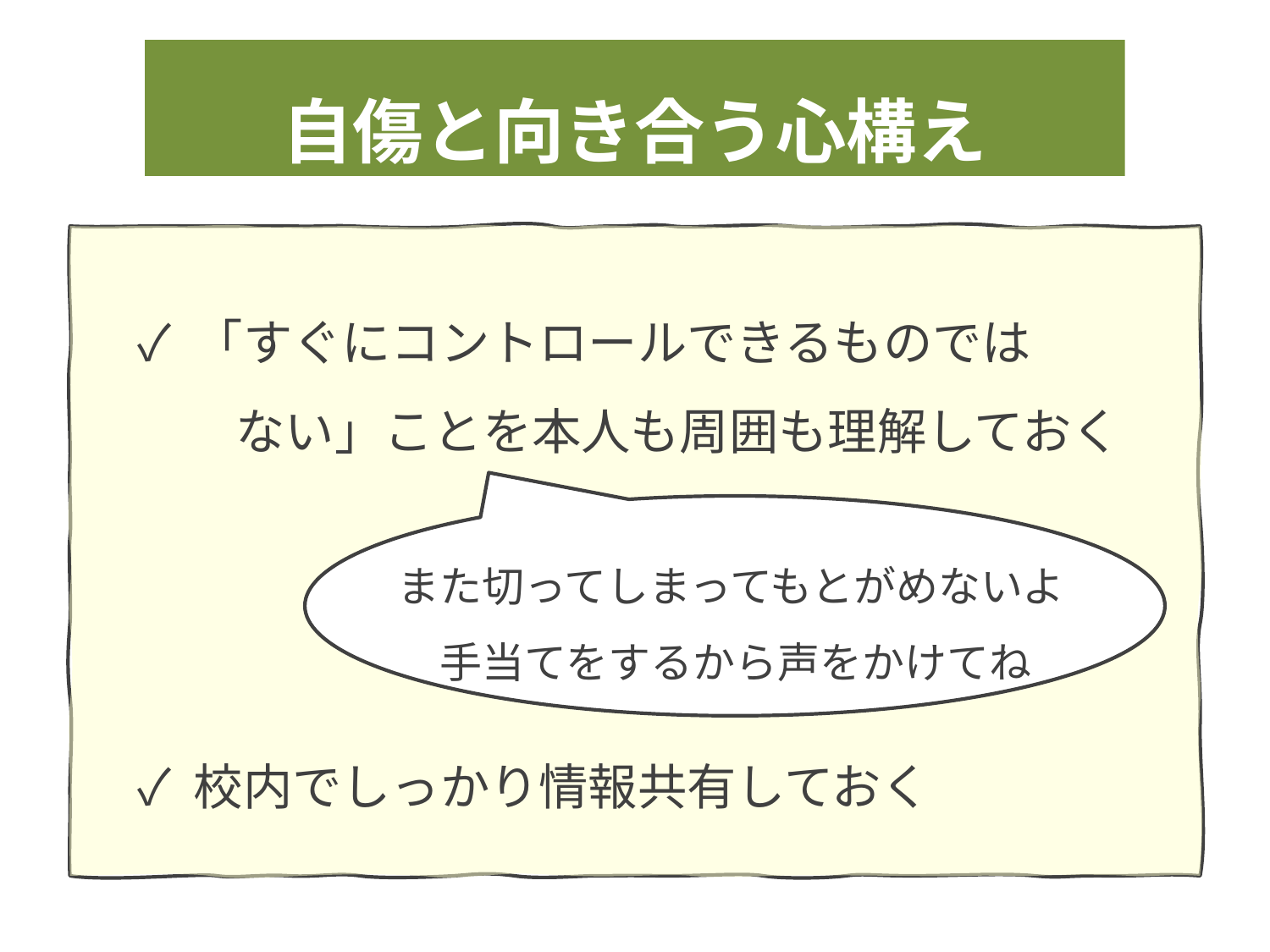

自傷と向き合う心構え

✓ 「すぐにコントロールできるものでは
　　ない」ことを本人も周囲も理解しておく

✓ 校内でしっかり情報共有しておく

また切ってしまってもとがめないよ
　手当てをするから声をかけてね